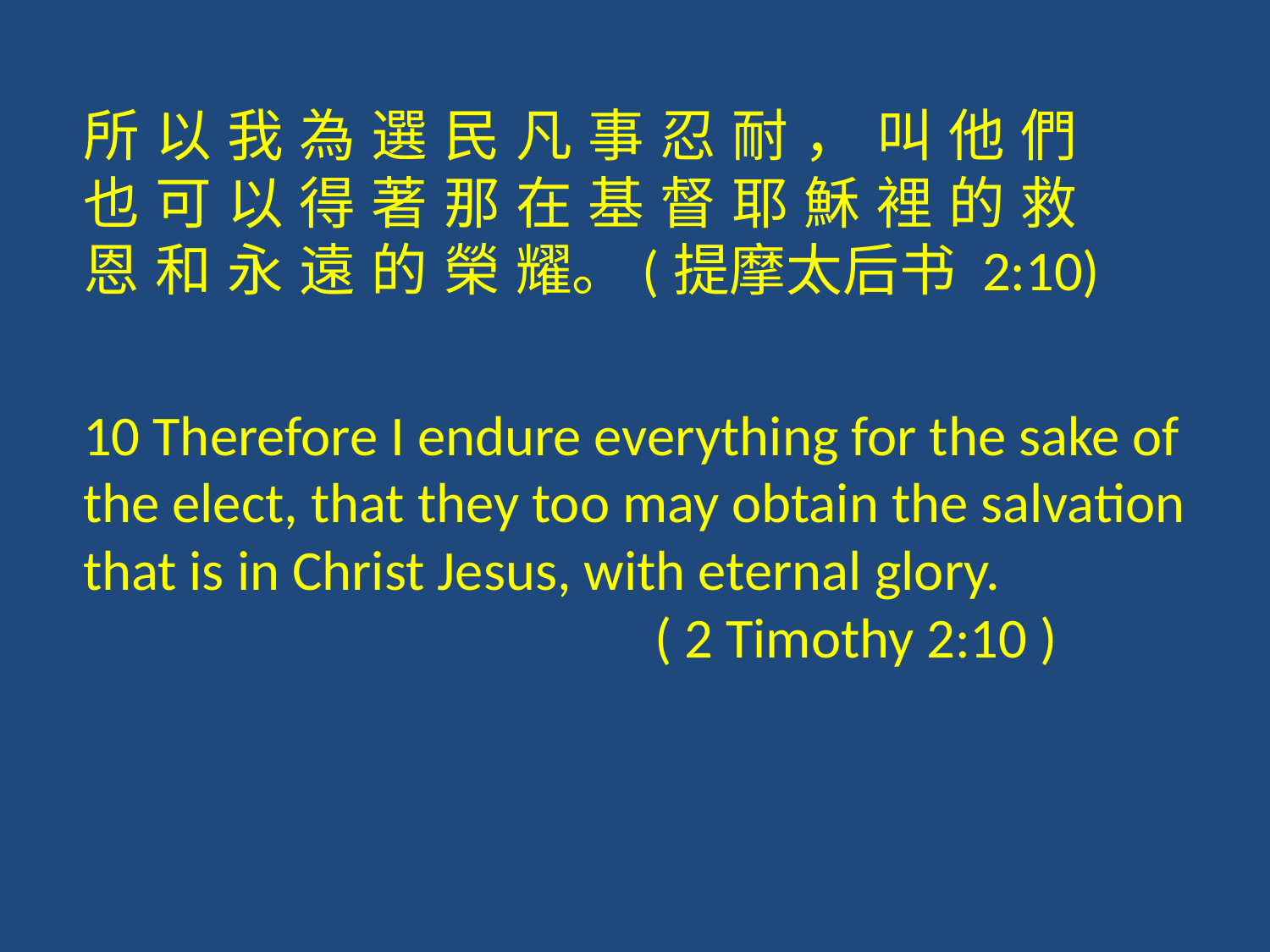

所 以 我 為 選 民 凡 事 忍 耐 ， 叫 他 們 也 可 以 得 著 那 在 基 督 耶 穌 裡 的 救 恩 和 永 遠 的 榮 耀。(提摩太后书 2:10)
10 Therefore I endure everything for the sake of the elect, that they too may obtain the salvation that is in Christ Jesus, with eternal glory.
                                             ( 2 Timothy 2:10 )